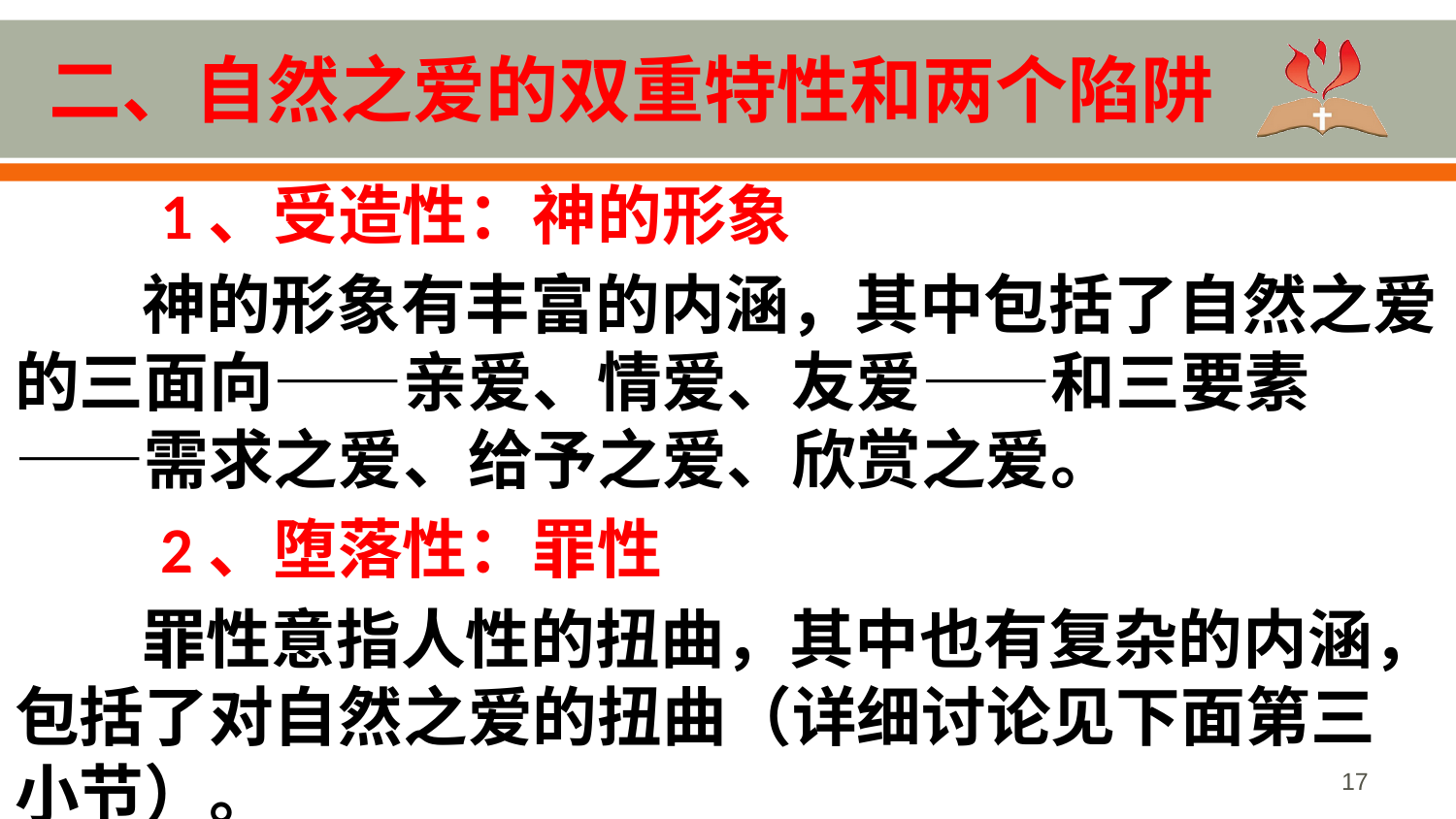

# 二、自然之爱的双重特性和两个陷阱
	1、受造性：神的形象
神的形象有丰富的内涵，其中包括了自然之爱的三面向——亲爱、情爱、友爱——和三要素——需求之爱、给予之爱、欣赏之爱。
	2、堕落性：罪性
罪性意指人性的扭曲，其中也有复杂的内涵，包括了对自然之爱的扭曲（详细讨论见下面第三小节）。

17